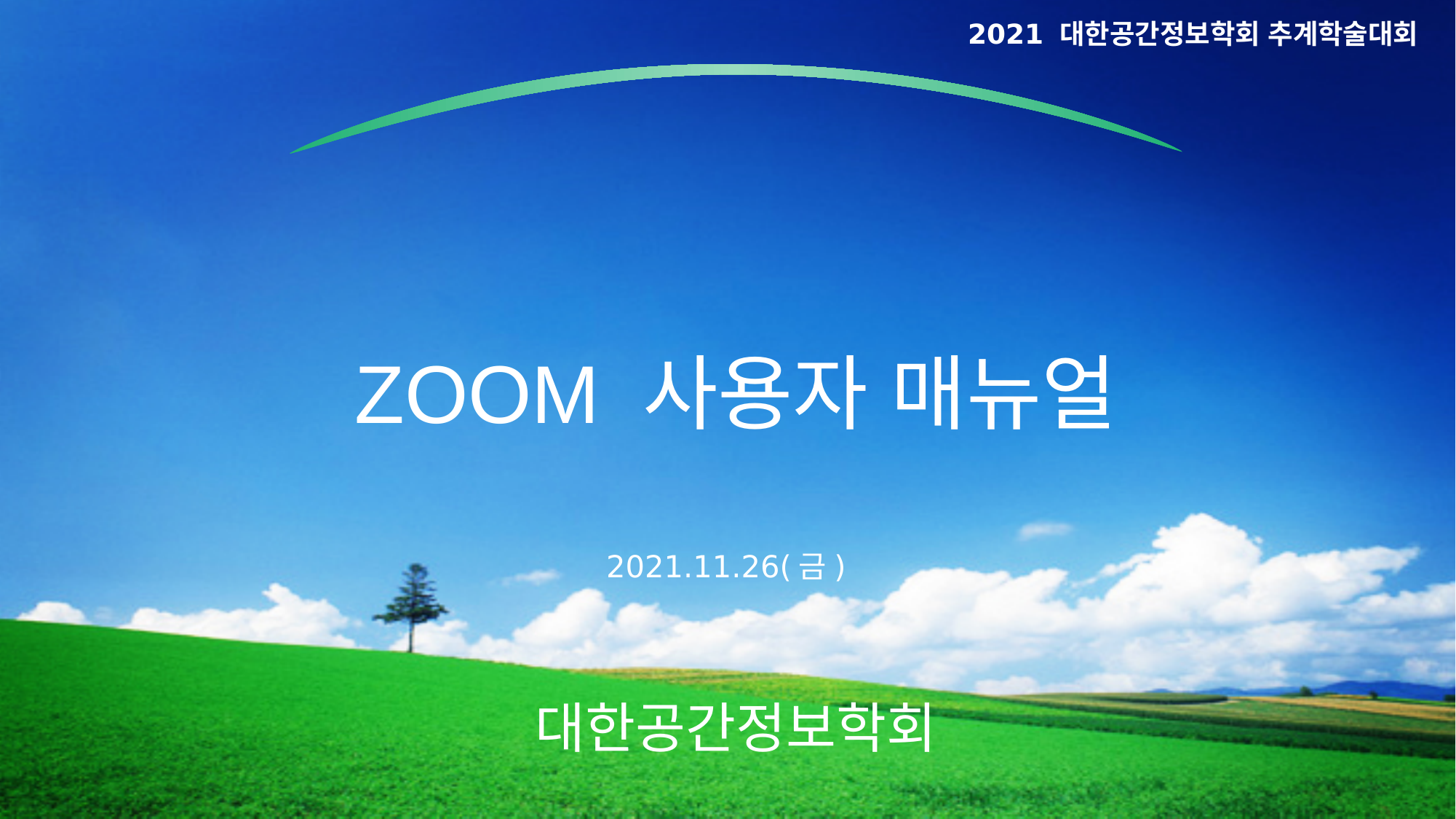

2021 대한공간정보학회 추계학술대회

# ZOOM 사용자 매뉴얼
2021.11.26(금)
대한공간정보학회